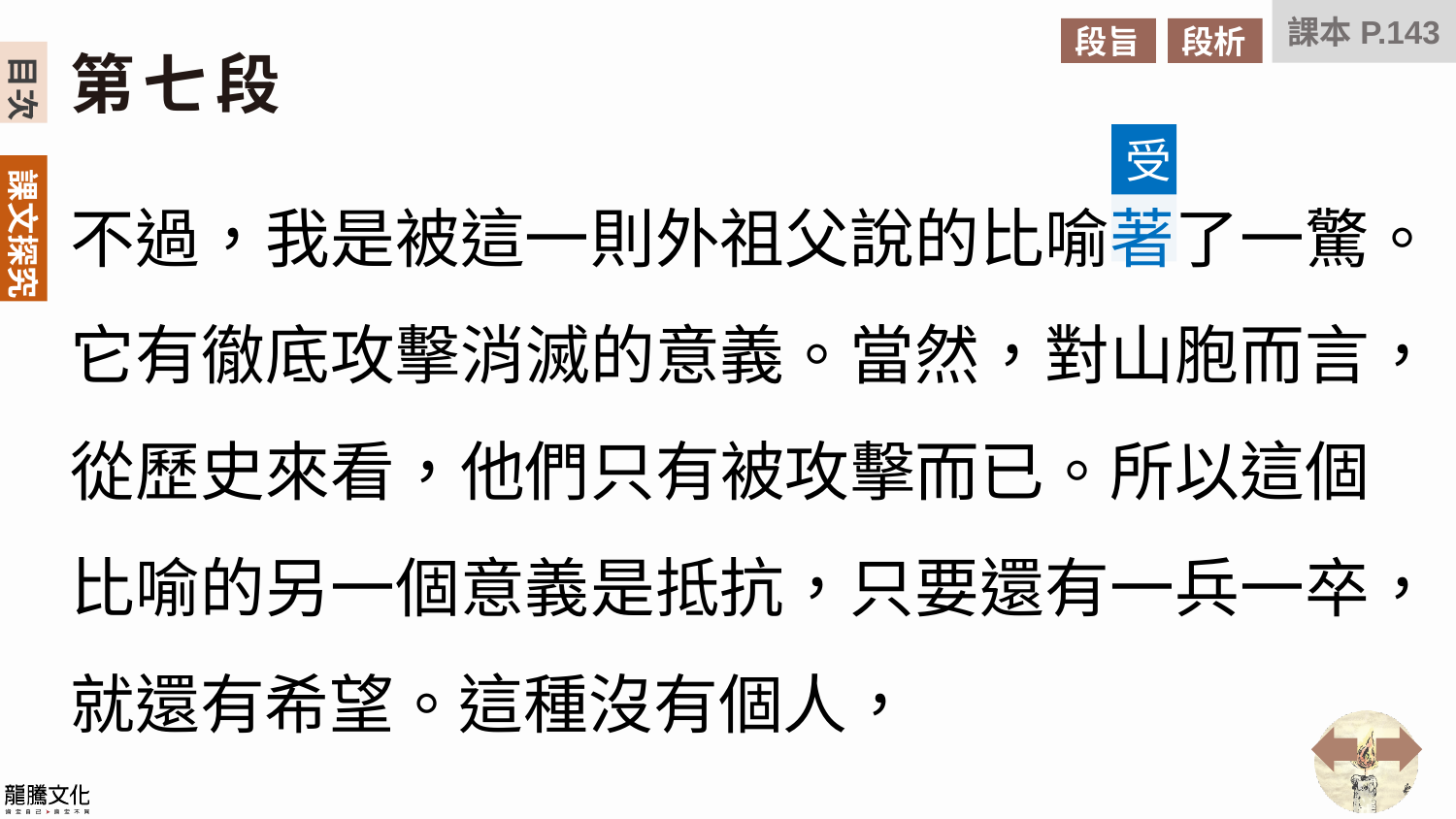

課本P.143
段旨
段析
第七段
受
不過，我是被這一則外祖父說的比喻著了一驚。它有徹底攻擊消滅的意義。當然，對山胞而言，從歷史來看，他們只有被攻擊而已。所以這個比喻的另一個意義是抵抗，只要還有一兵一卒，就還有希望。這種沒有個人，